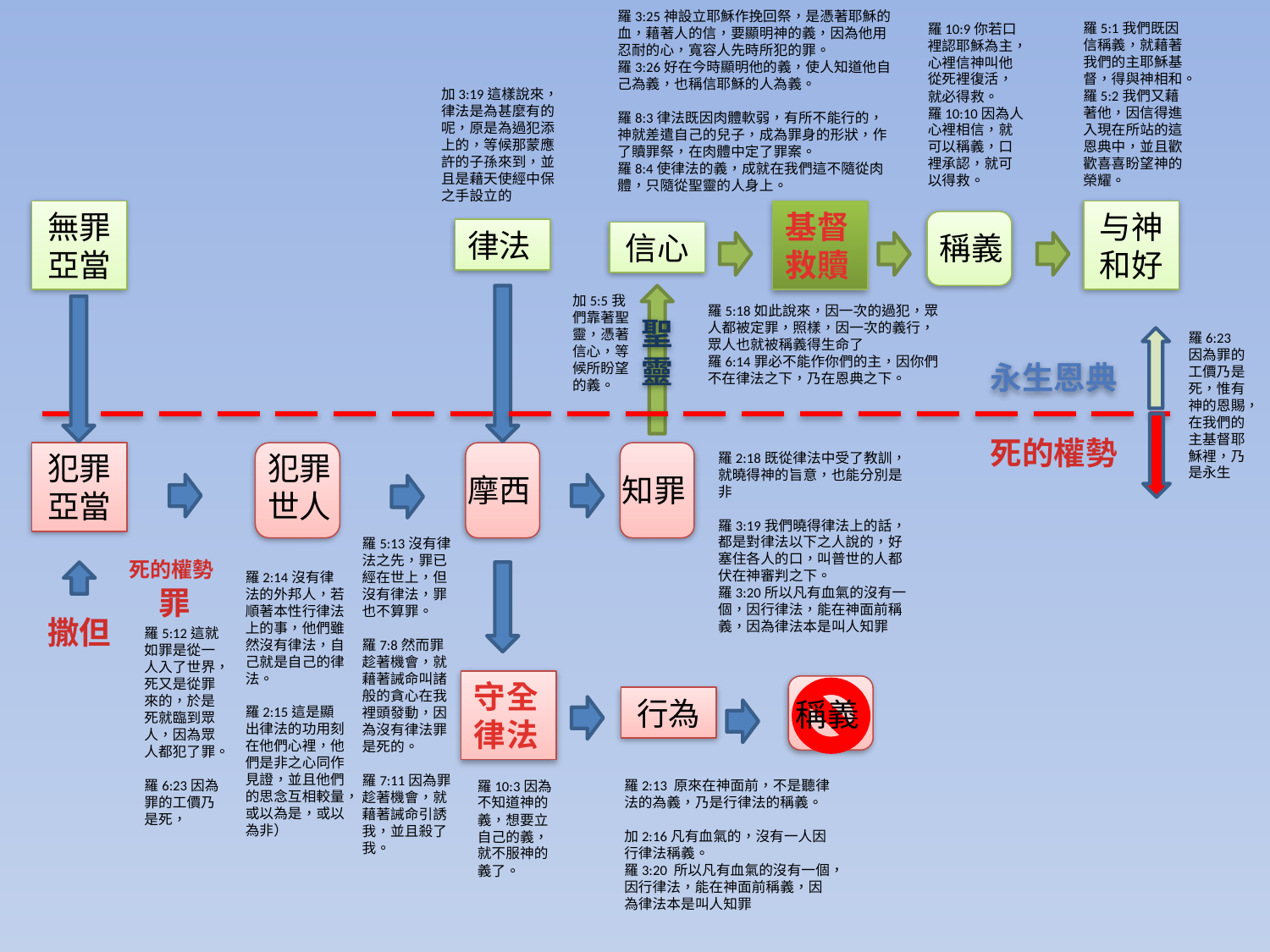

羅3:25神設立耶穌作挽回祭，是憑著耶穌的血，藉著人的信，要顯明神的義，因為他用忍耐的心，寬容人先時所犯的罪。
羅3:26好在今時顯明他的義，使人知道他自己為義，也稱信耶穌的人為義。

羅8:3律法既因肉體軟弱，有所不能行的，神就差遣自己的兒子，成為罪身的形狀，作了贖罪祭，在肉體中定了罪案。
羅8:4使律法的義，成就在我們這不隨從肉體，只隨從聖靈的人身上。

羅5:1我們既因信稱義，就藉著我們的主耶穌基督，得與神相和。
羅5:2我們又藉著他，因信得進入現在所站的這恩典中，並且歡歡喜喜盼望神的榮耀。
羅10:9你若口裡認耶穌為主，心裡信神叫他從死裡復活，就必得救。
羅10:10因為人心裡相信，就可以稱義，口裡承認，就可以得救。
加3:19這樣說來，律法是為甚麼有的呢，原是為過犯添上的，等候那蒙應許的子孫來到，並且是藉天使經中保之手設立的
基督
救贖
無罪亞當
与神和好

律法
信心
稱義

加5:5我們靠著聖靈，憑著信心，等候所盼望的義。

羅5:18如此說來，因一次的過犯，眾人都被定罪，照樣，因一次的義行，眾人也就被稱義得生命了
羅6:14罪必不能作你們的主，因你們不在律法之下，乃在恩典之下。
聖 靈
羅6:23因為罪的工價乃是死，惟有神的恩賜，在我們的主基督耶穌裡，乃是永生

永生恩典

死的權勢
犯罪亞當

犯罪世人

羅2:18既從律法中受了教訓，就曉得神的旨意，也能分別是非

羅3:19我們曉得律法上的話，都是對律法以下之人說的，好塞住各人的口，叫普世的人都伏在神審判之下。
羅3:20所以凡有血氣的沒有一個，因行律法，能在神面前稱義，因為律法本是叫人知罪
摩西
知罪

羅5:13沒有律法之先，罪已經在世上，但沒有律法，罪也不算罪。

羅7:8然而罪趁著機會，就藉著誡命叫諸般的貪心在我裡頭發動，因為沒有律法罪是死的。

羅7:11因為罪趁著機會，就藉著誡命引誘我，並且殺了我。

死的權勢

羅2:14沒有律法的外邦人，若順著本性行律法上的事，他們雖然沒有律法，自己就是自己的律法。

羅2:15這是顯出律法的功用刻在他們心裡，他們是非之心同作見證，並且他們的思念互相較量，或以為是，或以為非）

罪
撒但

羅5:12這就如罪是從一人入了世界，死又是從罪來的，於是死就臨到眾人，因為眾人都犯了罪。

羅6:23因為罪的工價乃是死，
守全律法

行為
稱義

羅2:13 原來在神面前，不是聽律法的為義，乃是行律法的稱義。

加2:16凡有血氣的，沒有一人因行律法稱義。
羅3:20 所以凡有血氣的沒有一個，因行律法，能在神面前稱義，因為律法本是叫人知罪
羅10:3因為不知道神的義，想要立自己的義，就不服神的義了。